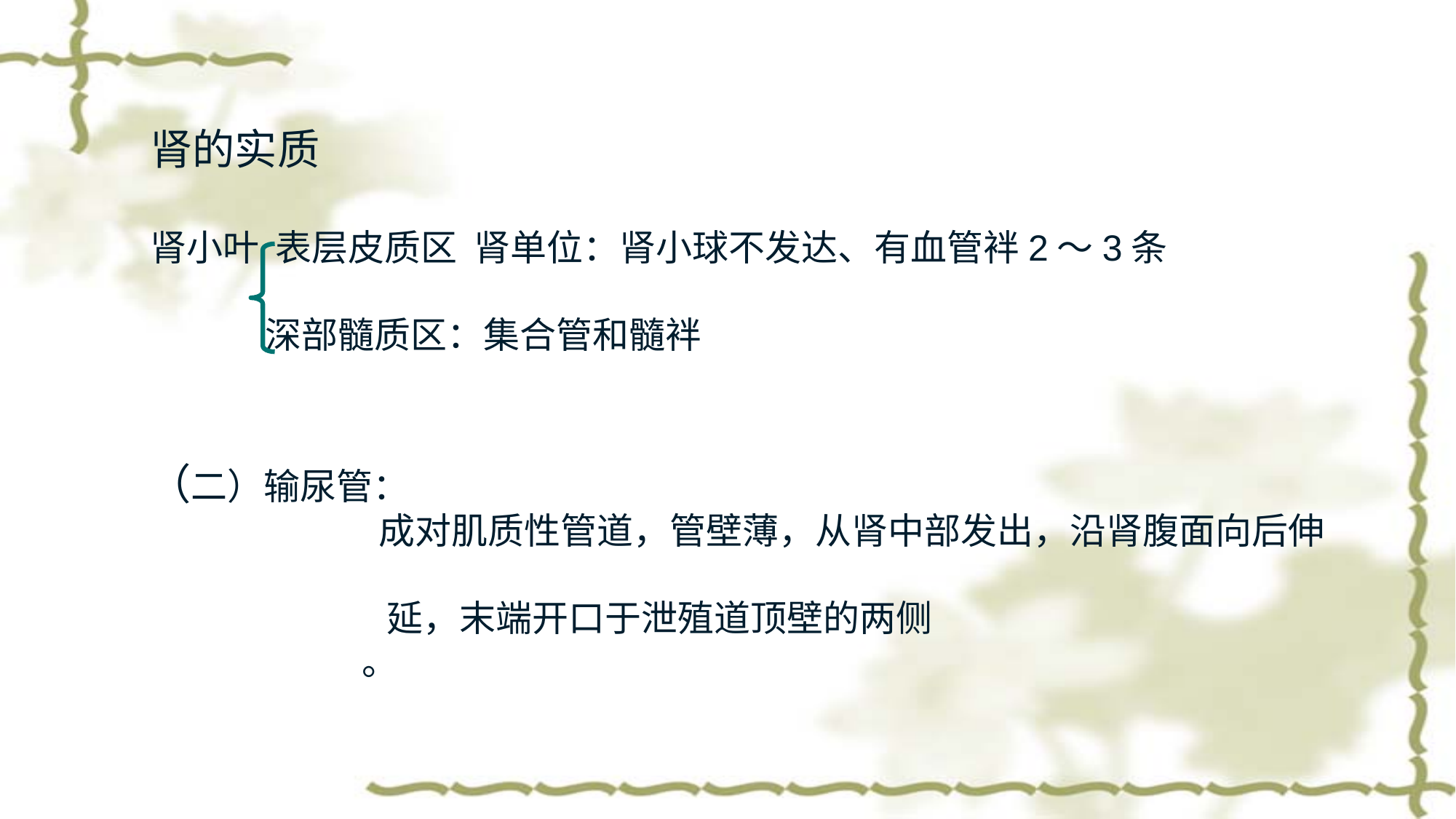

肾的实质

肾小叶  表层皮质区  肾单位：肾小球不发达、有血管袢2～3条

             深部髓质区：集合管和髓袢

（二）输尿管：
                           成对肌质性管道，管壁薄，从肾中部发出，沿肾腹面向后伸

                            延，末端开口于泄殖道顶壁的两侧
                         。